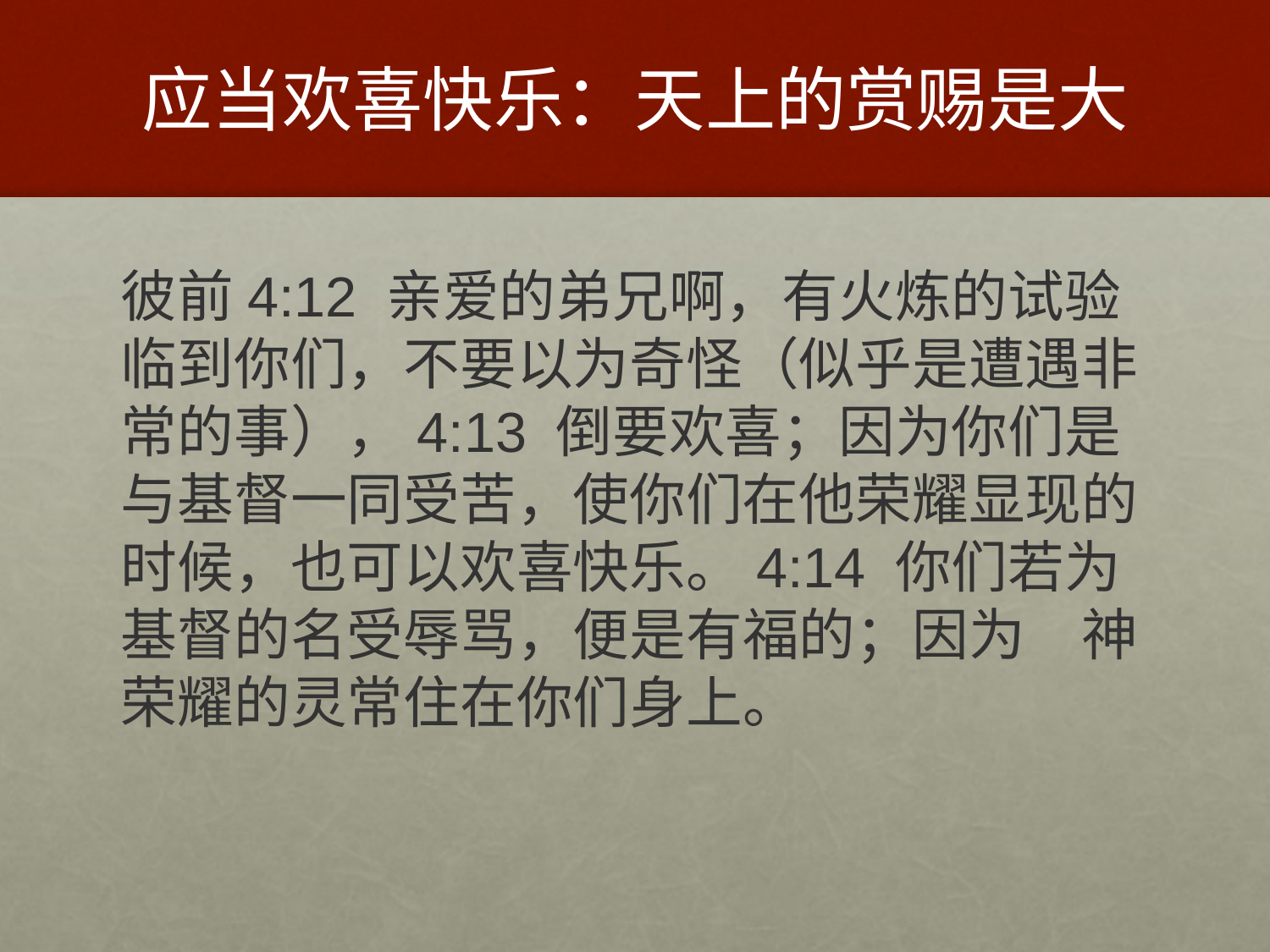

# 应当欢喜快乐：天上的赏赐是大
彼前4:12 亲爱的弟兄啊，有火炼的试验临到你们，不要以为奇怪（似乎是遭遇非常的事），4:13 倒要欢喜；因为你们是与基督一同受苦，使你们在他荣耀显现的时候，也可以欢喜快乐。4:14 你们若为基督的名受辱骂，便是有福的；因为　神荣耀的灵常住在你们身上。